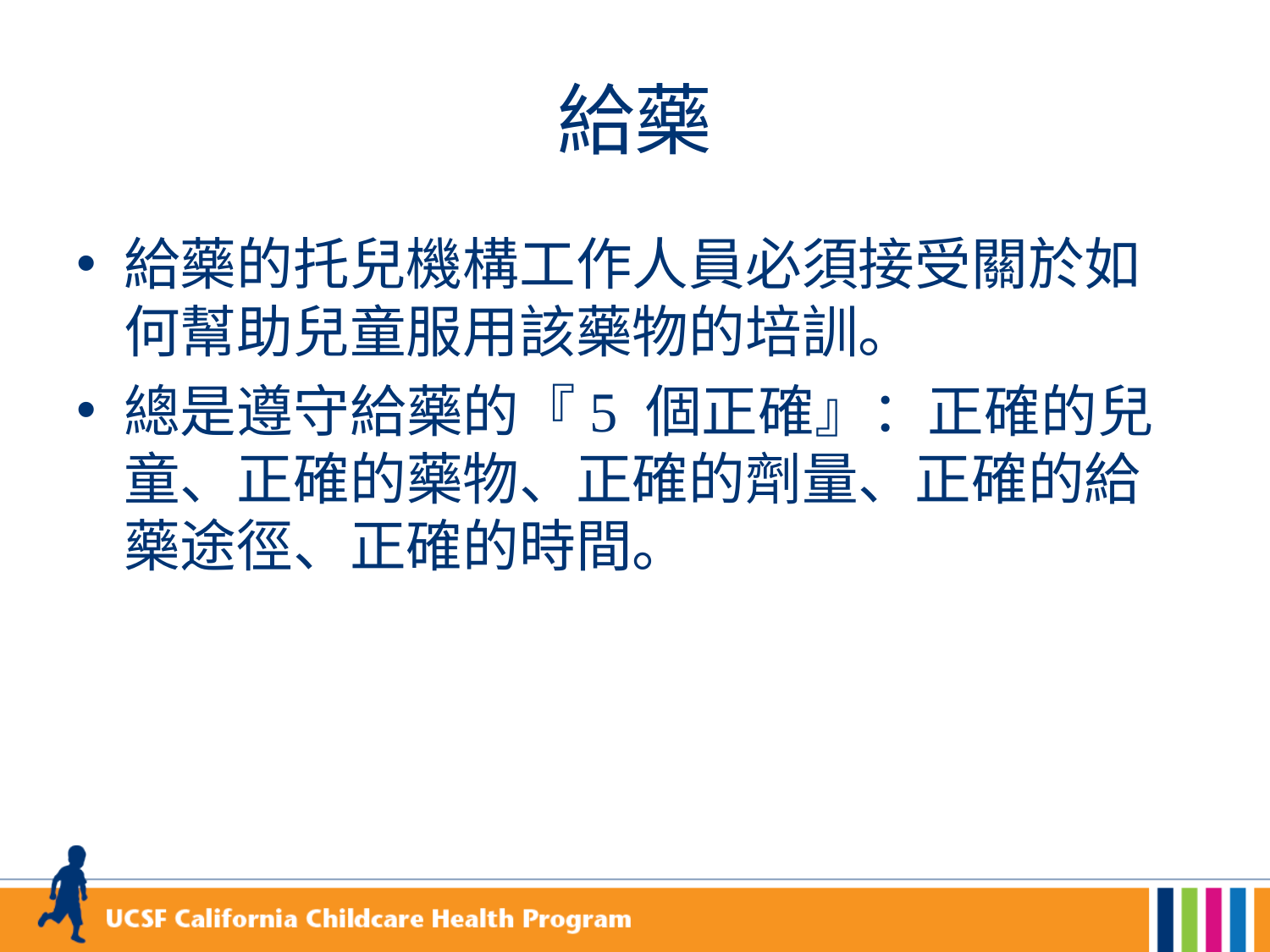

# 給藥
給藥的托兒機構工作人員必須接受關於如何幫助兒童服用該藥物的培訓。
總是遵守給藥的『5 個正確』：正確的兒童、正確的藥物、正確的劑量、正確的給藥途徑、正確的時間。